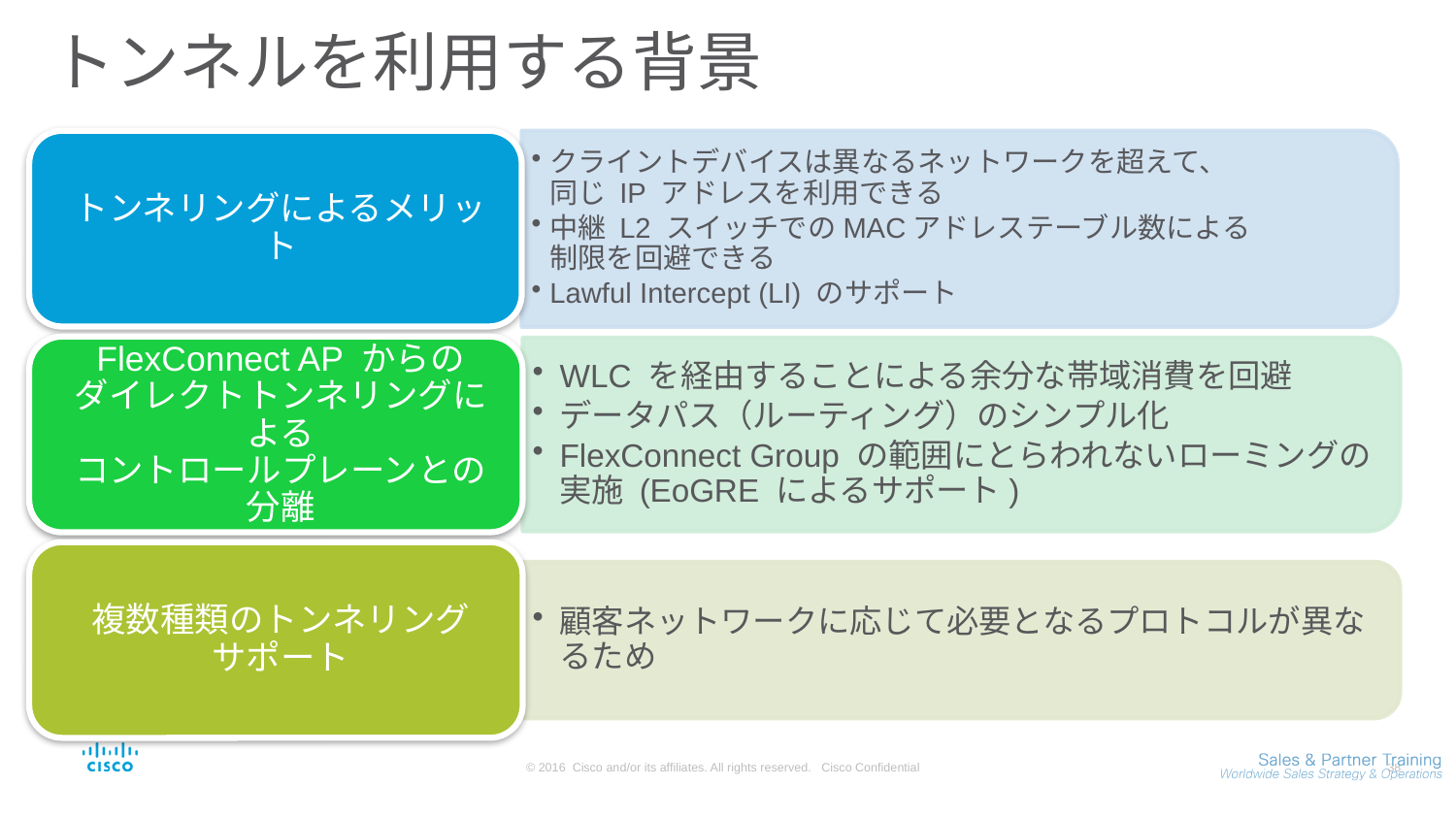

# トンネルを利用する背景
クライントデバイスは異なるネットワークを超えて、
同じ IP アドレスを利用できる
中継 L2 スイッチでのMACアドレステーブル数による
制限を回避できる
Lawful Intercept (LI) のサポート
トンネリングによるメリット
WLC を経由することによる余分な帯域消費を回避
データパス（ルーティング）のシンプル化
FlexConnect Group の範囲にとらわれないローミングの実施 (EoGRE によるサポート)
FlexConnect AP からの
ダイレクトトンネリングによる
コントロールプレーンとの分離
顧客ネットワークに応じて必要となるプロトコルが異なるため
複数種類のトンネリング
サポート